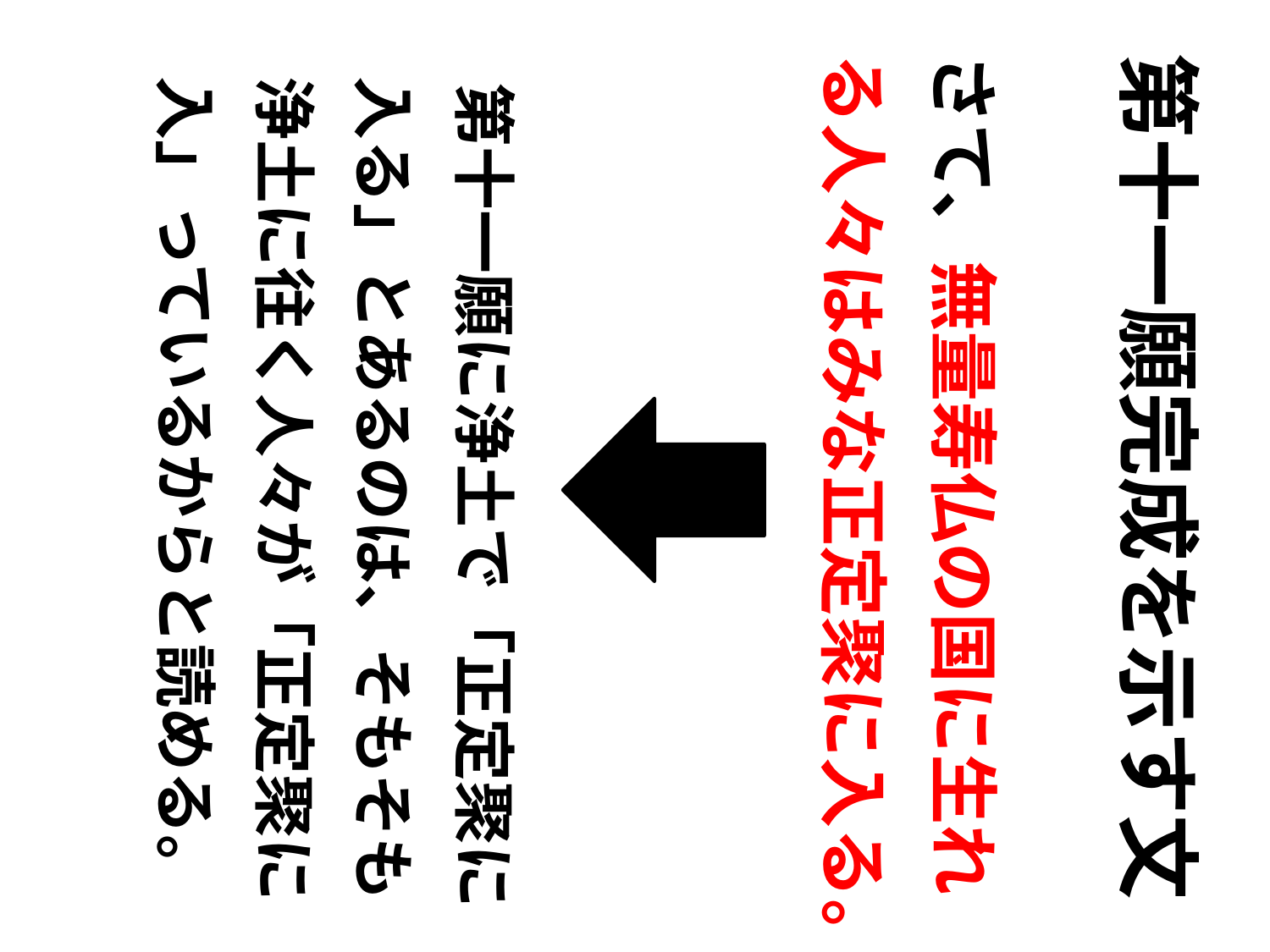

第十一願に浄土で「正定聚に
　入る」とあるのは、そもそも
　浄土に往く人々が「正定聚に
　入」っているからと読める。

第十一願完成を示す文

さて、無量寿仏の国に生れる人々はみな正定聚に入る。